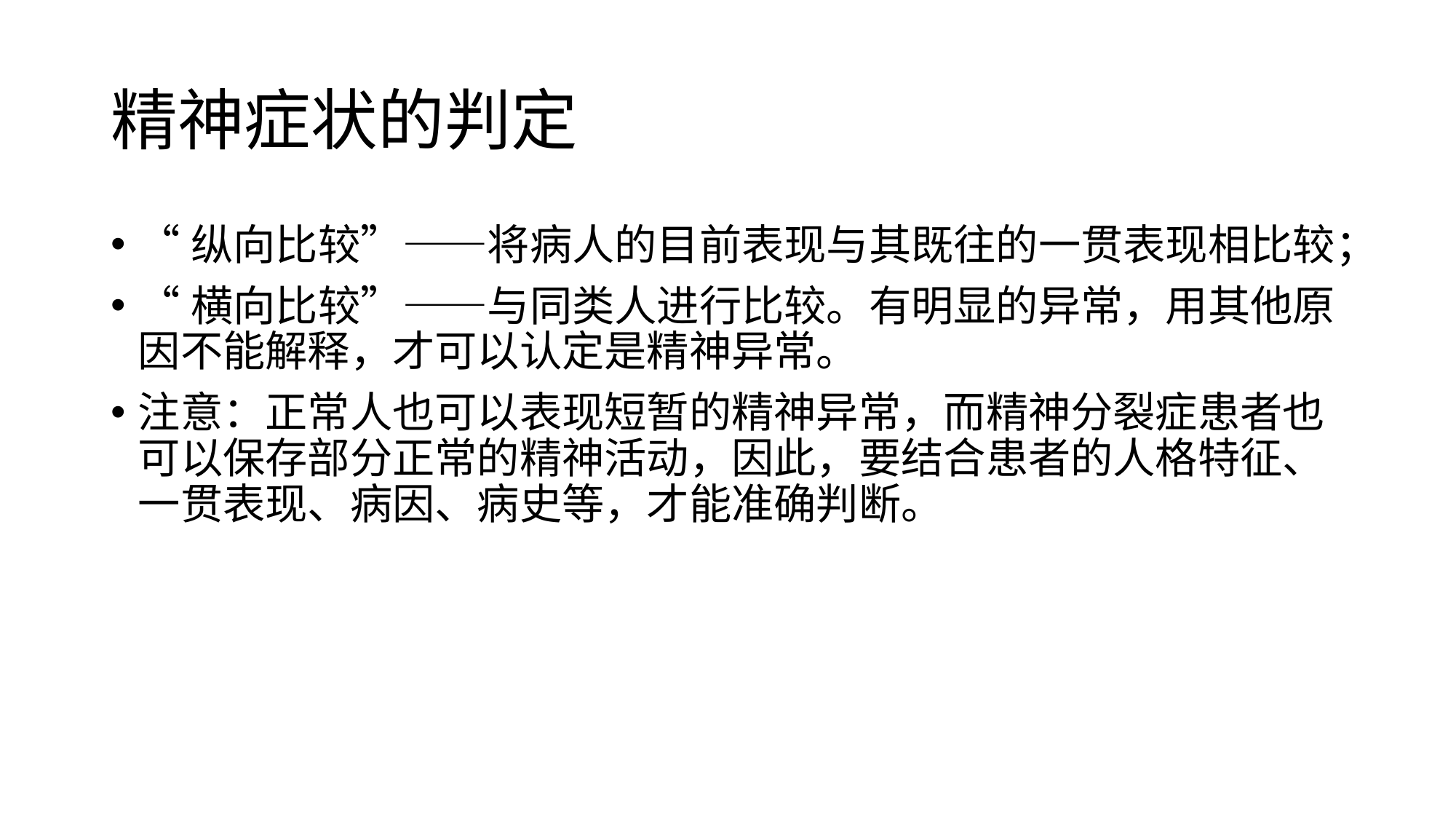

# 精神症状的判定
“纵向比较”——将病人的目前表现与其既往的一贯表现相比较；
“横向比较”——与同类人进行比较。有明显的异常，用其他原因不能解释，才可以认定是精神异常。
注意：正常人也可以表现短暂的精神异常，而精神分裂症患者也可以保存部分正常的精神活动，因此，要结合患者的人格特征、一贯表现、病因、病史等，才能准确判断。
22